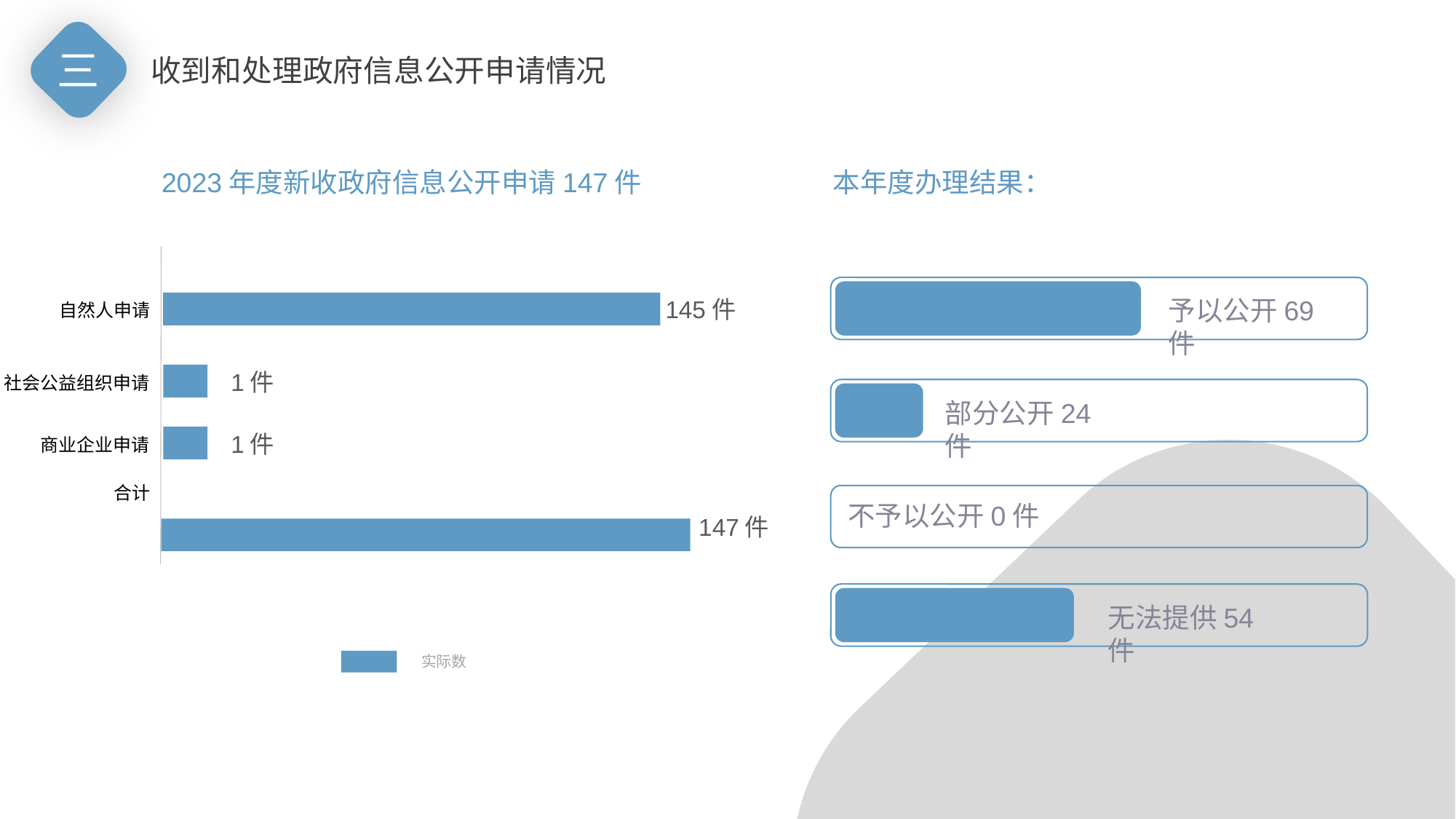

三
收到和处理政府信息公开申请情况
2023年度新收政府信息公开申请147件
本年度办理结果：
145件

自然人申请
1件

商业企业申请
合计
147件

实际数

予以公开69件
1件

社会公益组织申请

部分公开24件

不予以公开0件

无法提供54件